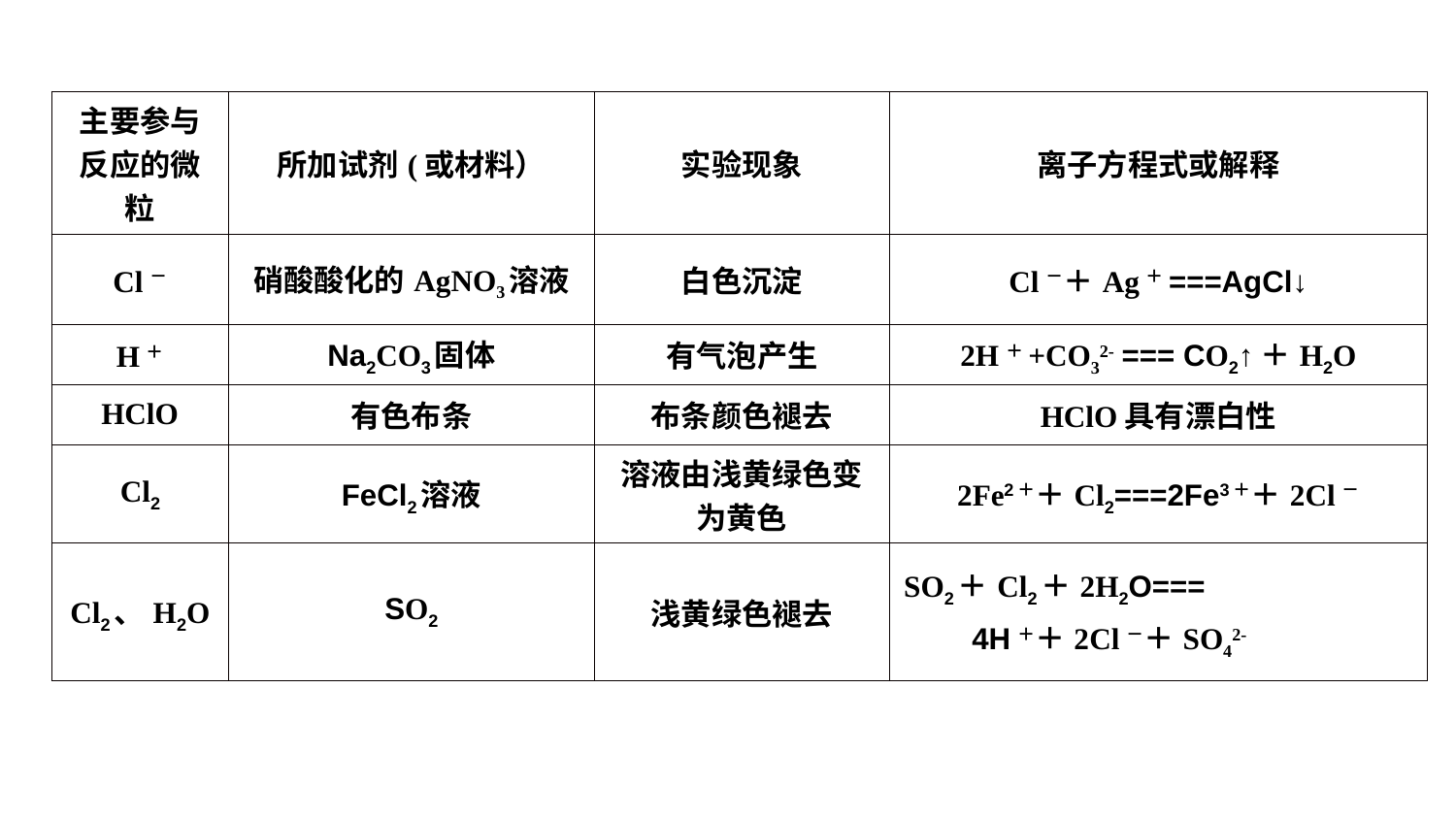

| 主要参与反应的微粒 | 所加试剂(或材料） | 实验现象 | 离子方程式或解释 |
| --- | --- | --- | --- |
| Cl－ | 硝酸酸化的AgNO3溶液 | 白色沉淀 | Cl－＋Ag＋===AgCl↓ |
| H＋ | Na2CO3固体 | 有气泡产生 | 2H＋+CO32- === CO2↑＋H2O |
| HClO | 有色布条 | 布条颜色褪去 | HClO具有漂白性 |
| Cl2 | FeCl2溶液 | 溶液由浅黄绿色变为黄色 | 2Fe2＋＋Cl2===2Fe3＋＋2Cl－ |
| Cl2、H2O | SO2 | 浅黄绿色褪去 | SO2＋Cl2＋2H2O=== 4H＋＋2Cl－＋SO42- |